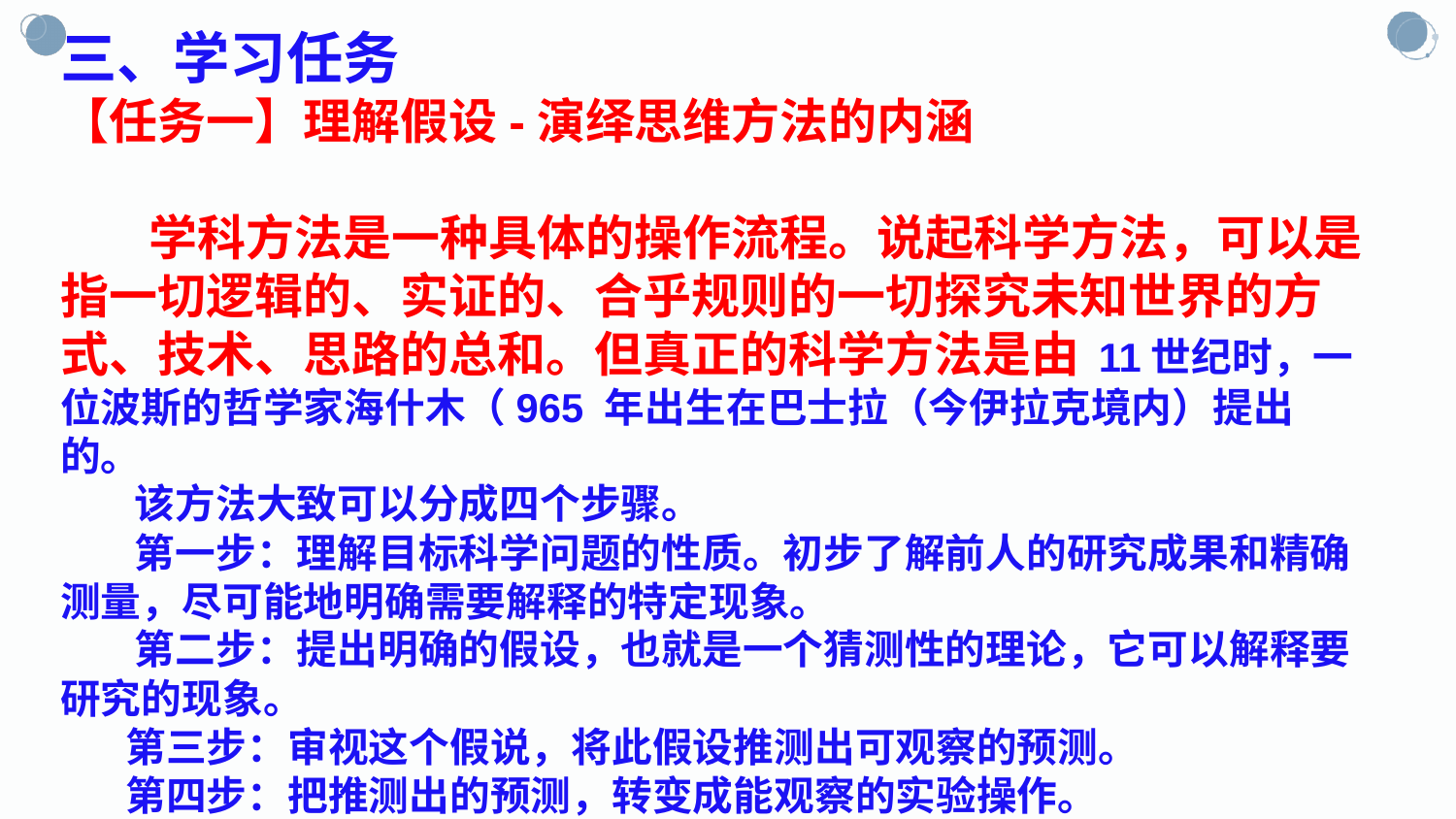

三、学习任务
【任务一】理解假设-演绎思维方法的内涵        学科方法是一种具体的操作流程。说起科学方法，可以是指一切逻辑的、实证的、合乎规则的一切探究未知世界的方式、技术、思路的总和。但真正的科学方法是由 11世纪时，一位波斯的哲学家海什木（965 年出生在巴士拉（今伊拉克境内）提出的。
       该方法大致可以分成四个步骤。       第一步：理解目标科学问题的性质。初步了解前人的研究成果和精确测量，尽可能地明确需要解释的特定现象。       第二步：提出明确的假设，也就是一个猜测性的理论，它可以解释要研究的现象。      第三步：审视这个假说，将此假设推测出可观察的预测。      第四步：把推测出的预测，转变成能观察的实验操作。      概括地说，即：假设——演绎——预测——求证；